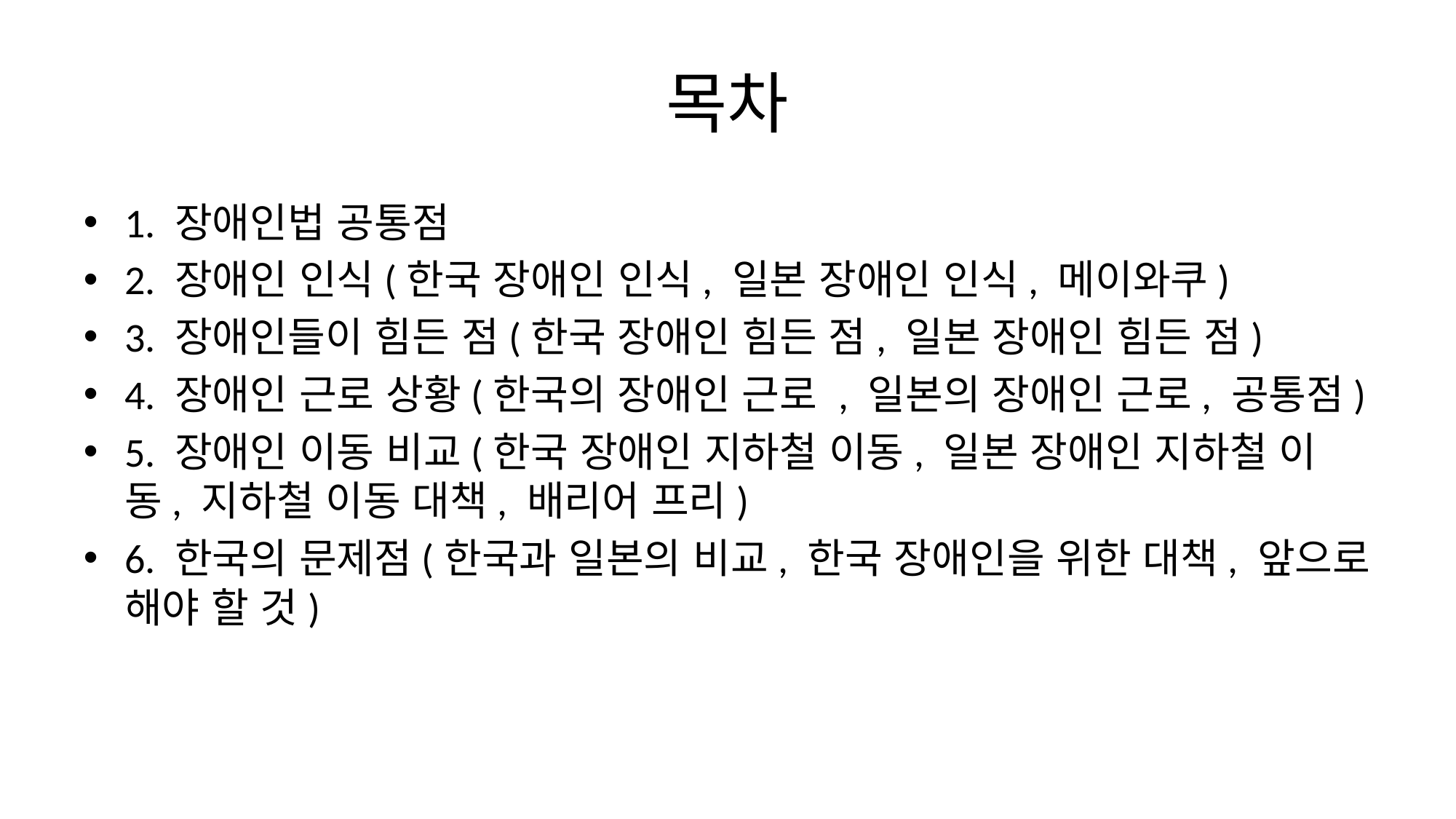

# 목차
1. 장애인법 공통점
2. 장애인 인식(한국 장애인 인식, 일본 장애인 인식, 메이와쿠)
3. 장애인들이 힘든 점(한국 장애인 힘든 점, 일본 장애인 힘든 점)
4. 장애인 근로 상황(한국의 장애인 근로 , 일본의 장애인 근로, 공통점)
5. 장애인 이동 비교(한국 장애인 지하철 이동, 일본 장애인 지하철 이동, 지하철 이동 대책, 배리어 프리)
6. 한국의 문제점(한국과 일본의 비교, 한국 장애인을 위한 대책, 앞으로 해야 할 것)